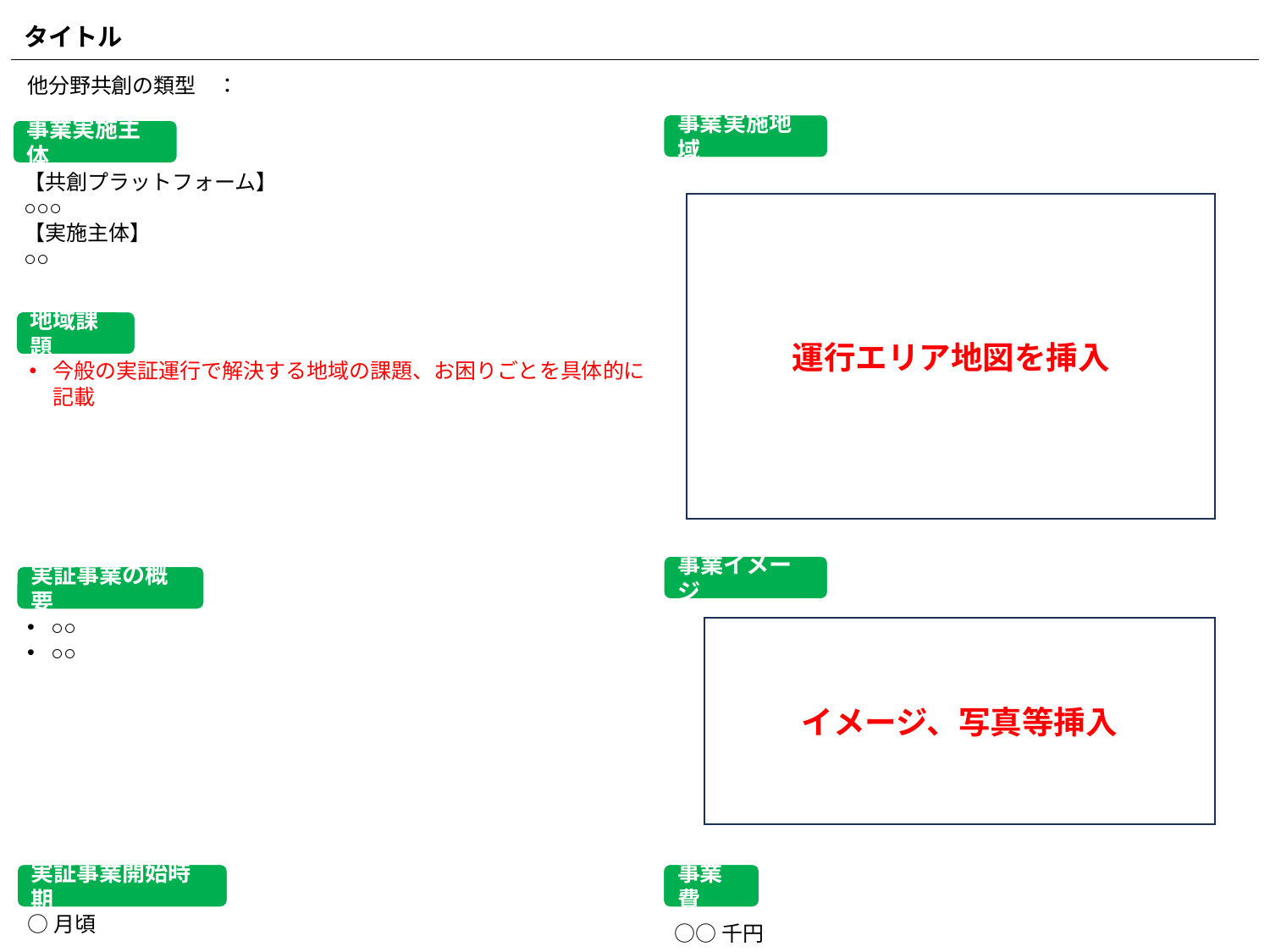

タイトル
他分野共創の類型　：

事業実施地域
事業実施主体
【共創プラットフォーム】
○○○
【実施主体】
○○
運行エリア地図を挿入
地域課題
今般の実証運行で解決する地域の課題、お困りごとを具体的に記載
事業イメージ
実証事業の概要
○○
○○
イメージ、写真等挿入
事業費
実証事業開始時期
○月頃
○○千円